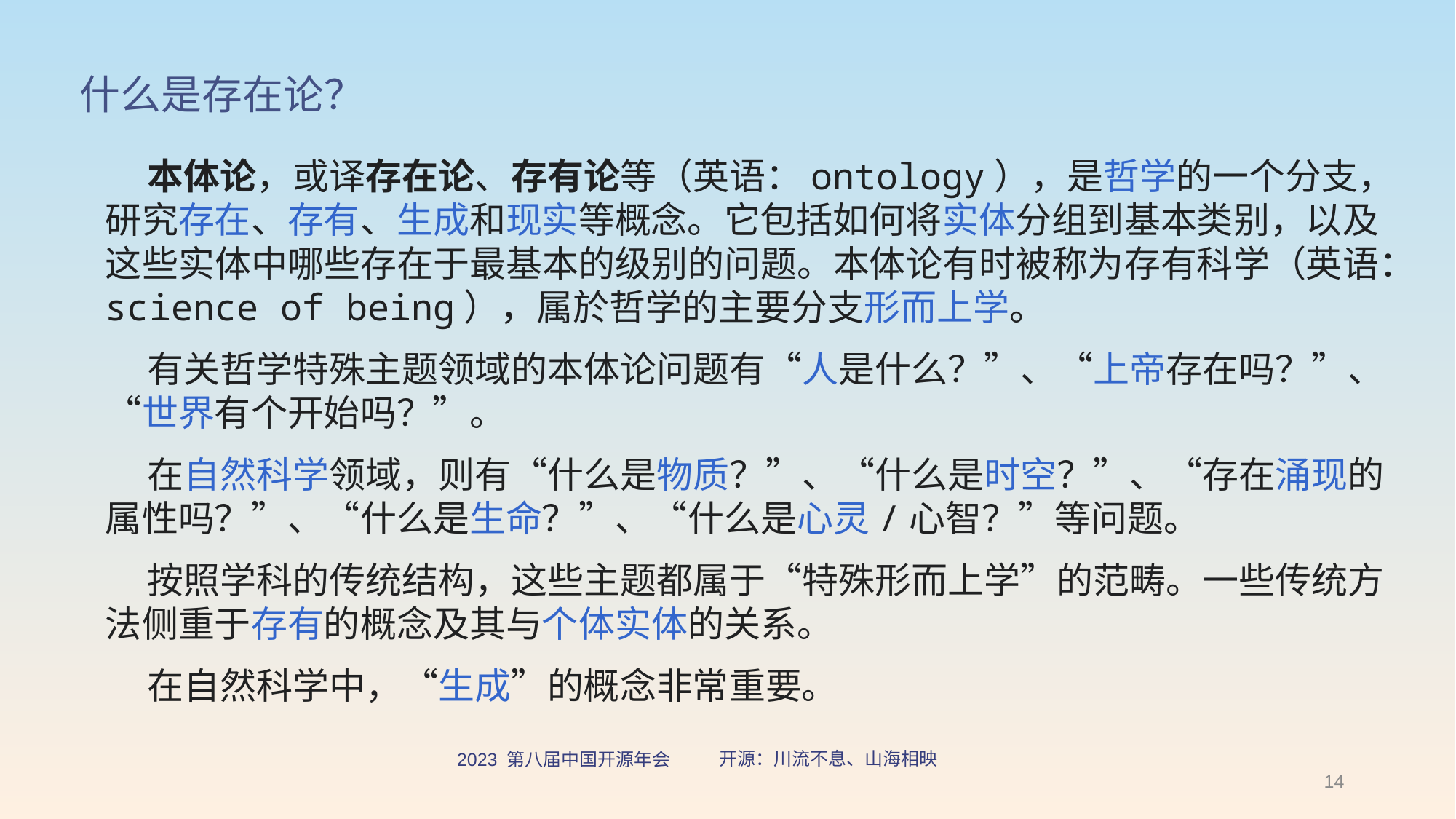

# 什么是存在论？
    本体论，或译存在论、存有论等（英语：ontology），是哲学的一个分支，研究存在、存有、生成和现实等概念。它包括如何将实体分组到基本类别，以及这些实体中哪些存在于最基本的级别的问题。本体论有时被称为存有科学（英语：science of being），属於哲学的主要分支形而上学。
    有关哲学特殊主题领域的本体论问题有“人是什么？”、“上帝存在吗？”、“世界有个开始吗？”。
    在自然科学领域，则有“什么是物质？”、“什么是时空？”、“存在涌现的属性吗？”、“什么是生命？”、“什么是心灵/心智？”等问题。
    按照学科的传统结构，这些主题都属于“特殊形而上学”的范畴。一些传统方法侧重于存有的概念及其与个体实体的关系。
    在自然科学中，“生成”的概念非常重要。
14